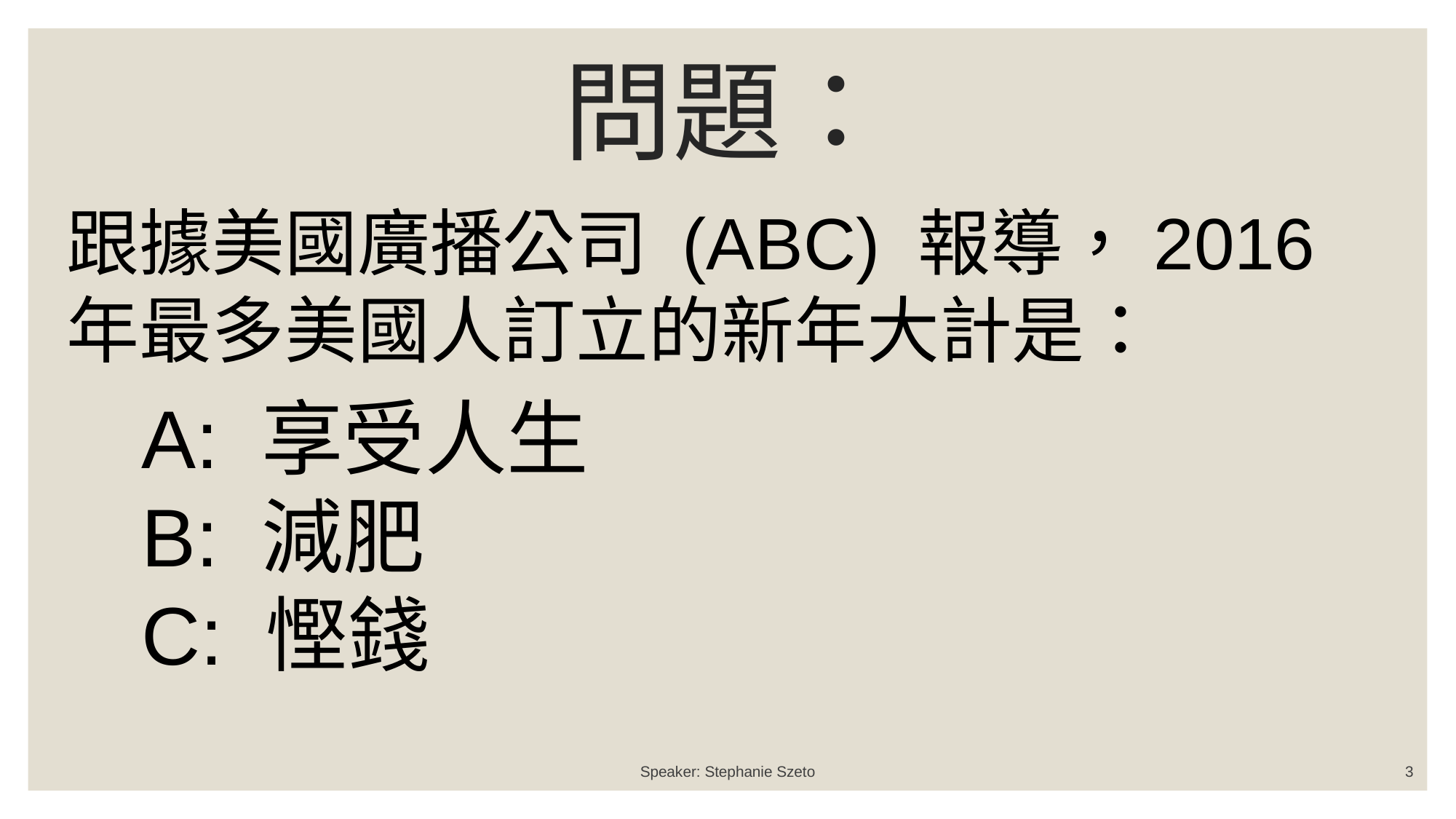

問題：
跟據美國廣播公司 (ABC) 報導，2016年最多美國人訂立的新年大計是：
A: 享受人生
B: 減肥
C: 慳錢
Speaker: Stephanie Szeto
3